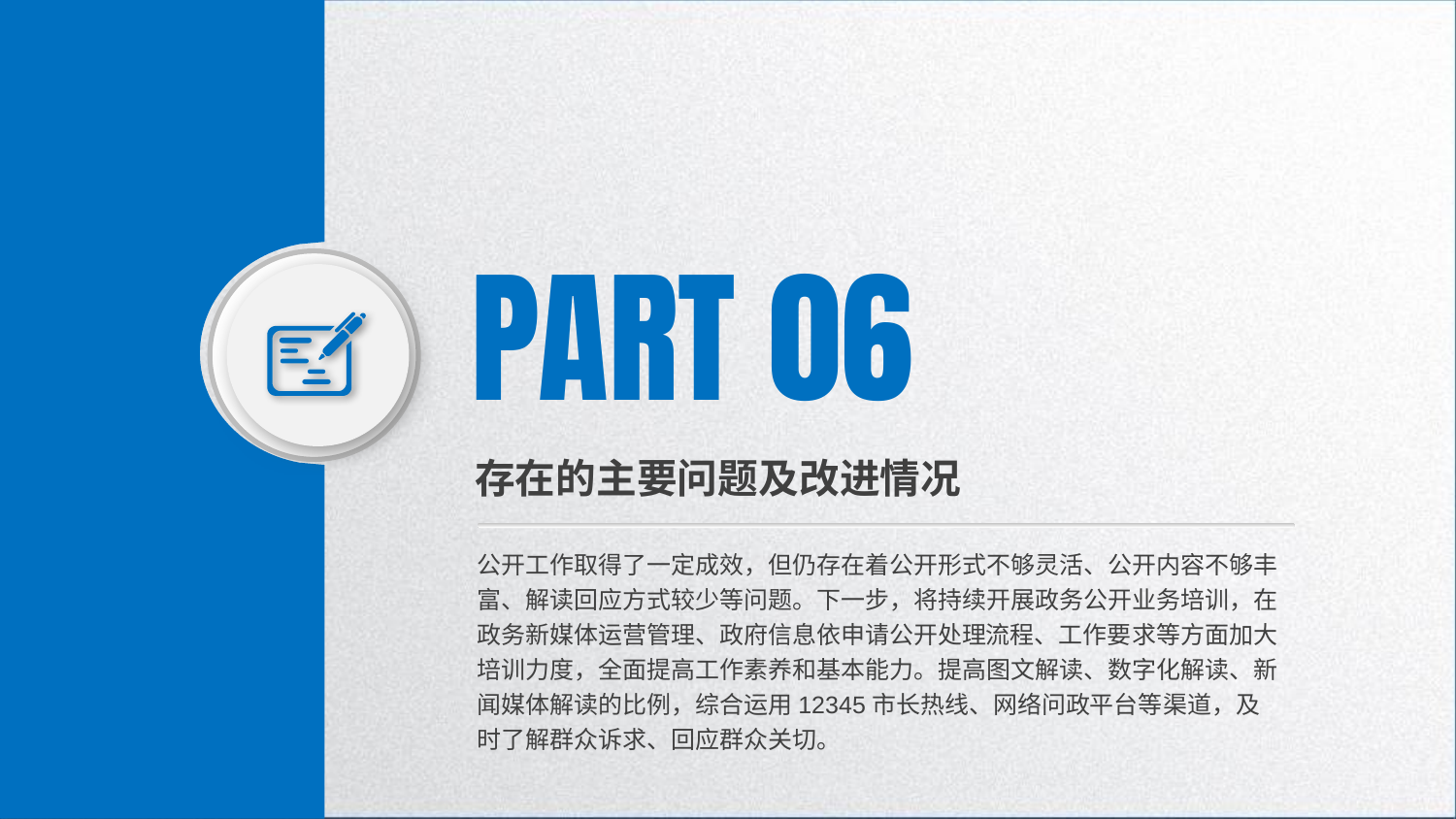

PART 06

存在的主要问题及改进情况

公开工作取得了一定成效，但仍存在着公开形式不够灵活、公开内容不够丰富、解读回应方式较少等问题。下一步，将持续开展政务公开业务培训，在政务新媒体运营管理、政府信息依申请公开处理流程、工作要求等方面加大培训力度，全面提高工作素养和基本能力。提高图文解读、数字化解读、新闻媒体解读的比例，综合运用12345市长热线、网络问政平台等渠道，及时了解群众诉求、回应群众关切。